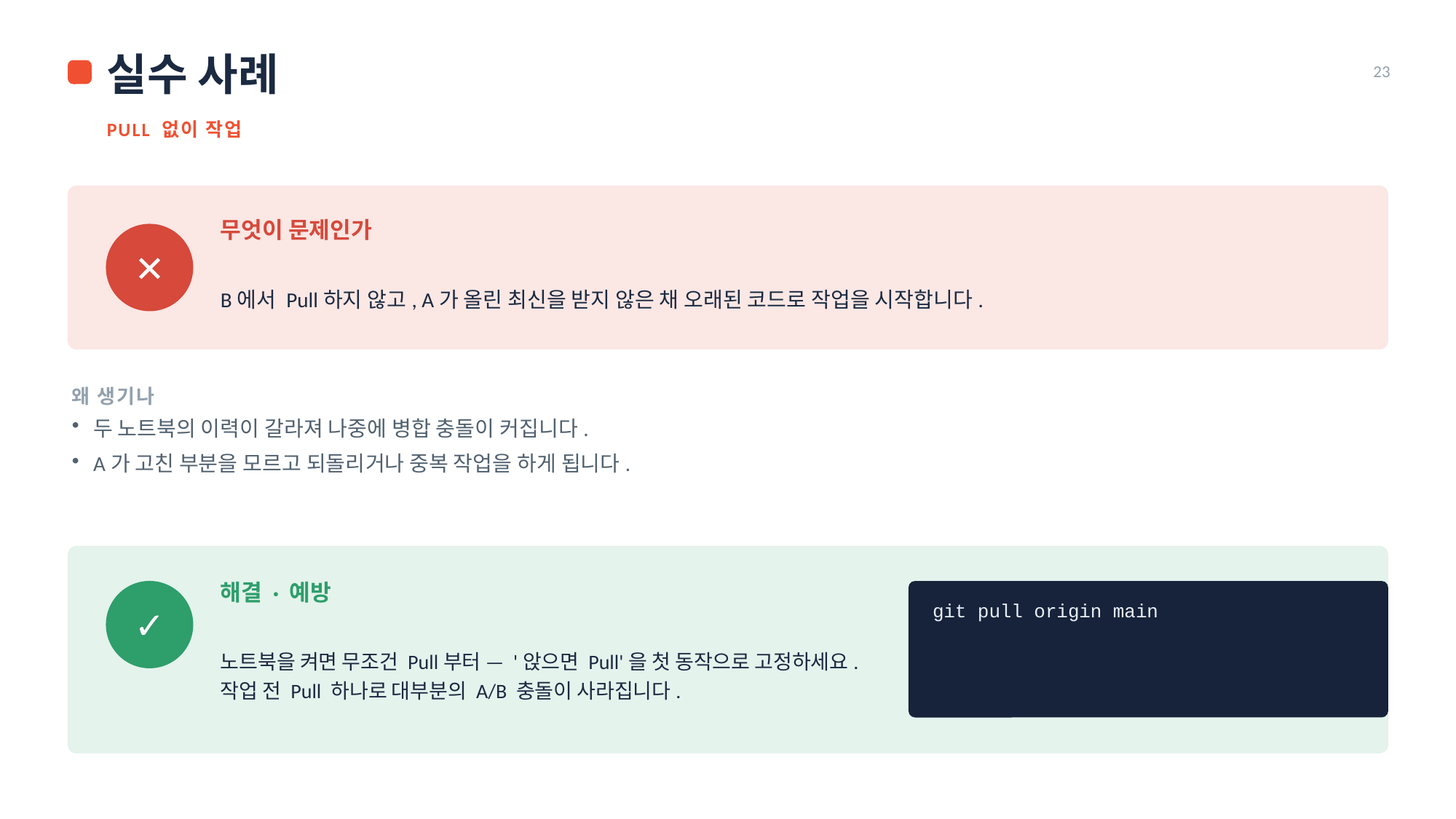

실수 사례
23

PULL 없이 작업

무엇이 문제인가

✕
B에서 Pull하지 않고, A가 올린 최신을 받지 않은 채 오래된 코드로 작업을 시작합니다.
왜 생기나
두 노트북의 이력이 갈라져 나중에 병합 충돌이 커집니다.
A가 고친 부분을 모르고 되돌리거나 중복 작업을 하게 됩니다.

해결 · 예방

✓

git pull origin main
노트북을 켜면 무조건 Pull부터 — '앉으면 Pull'을 첫 동작으로 고정하세요.
작업 전 Pull 하나로 대부분의 A/B 충돌이 사라집니다.